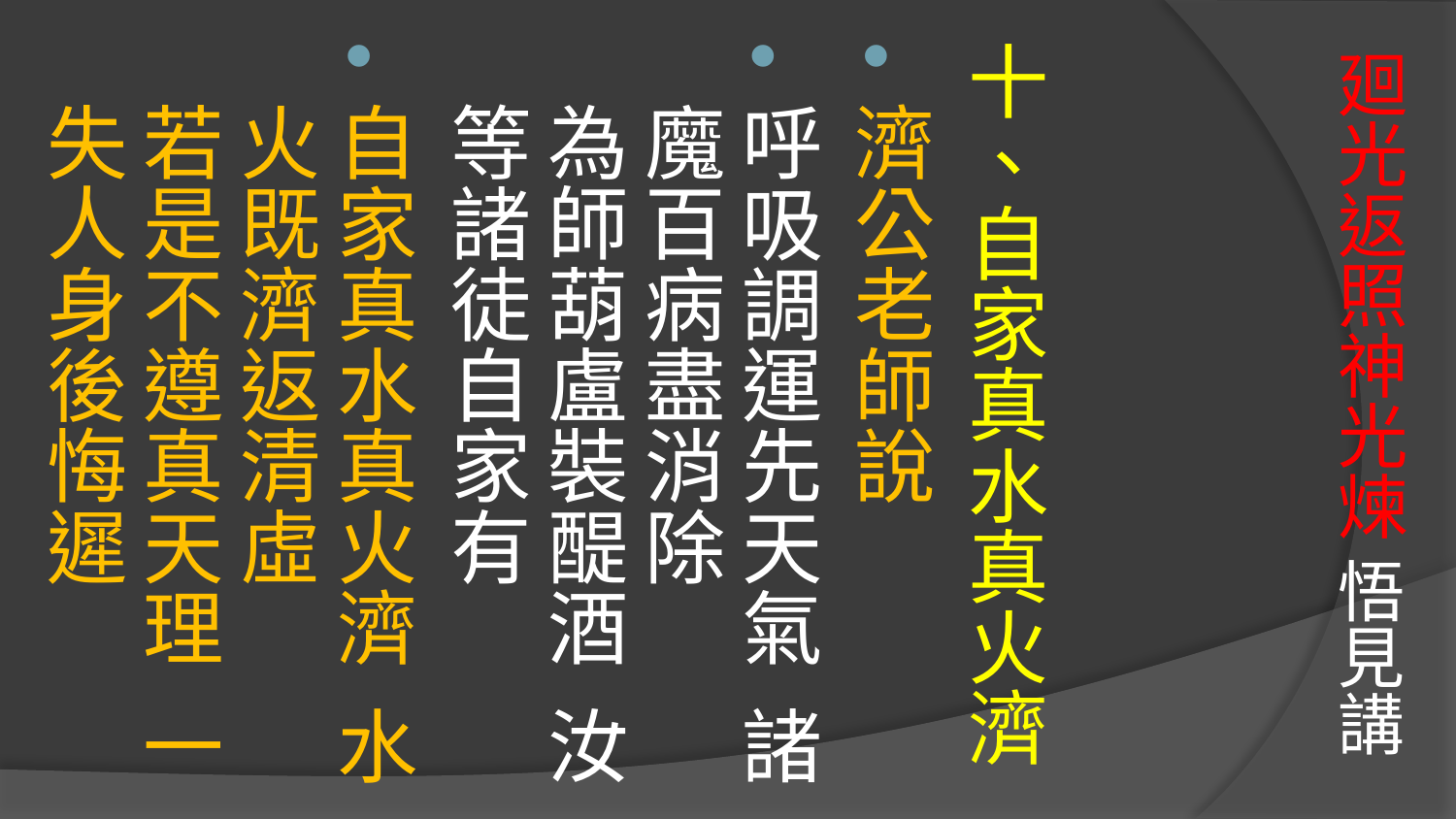

# 廻光返照神光煉 悟見講
十、自家真水真火濟
濟公老師說
呼吸調運先天氣  諸魔百病盡消除
為師葫盧裝醍酒  汝等諸徒自家有
自家真水真火濟  水火既濟返清虛
若是不遵真天理  一失人身後悔遲